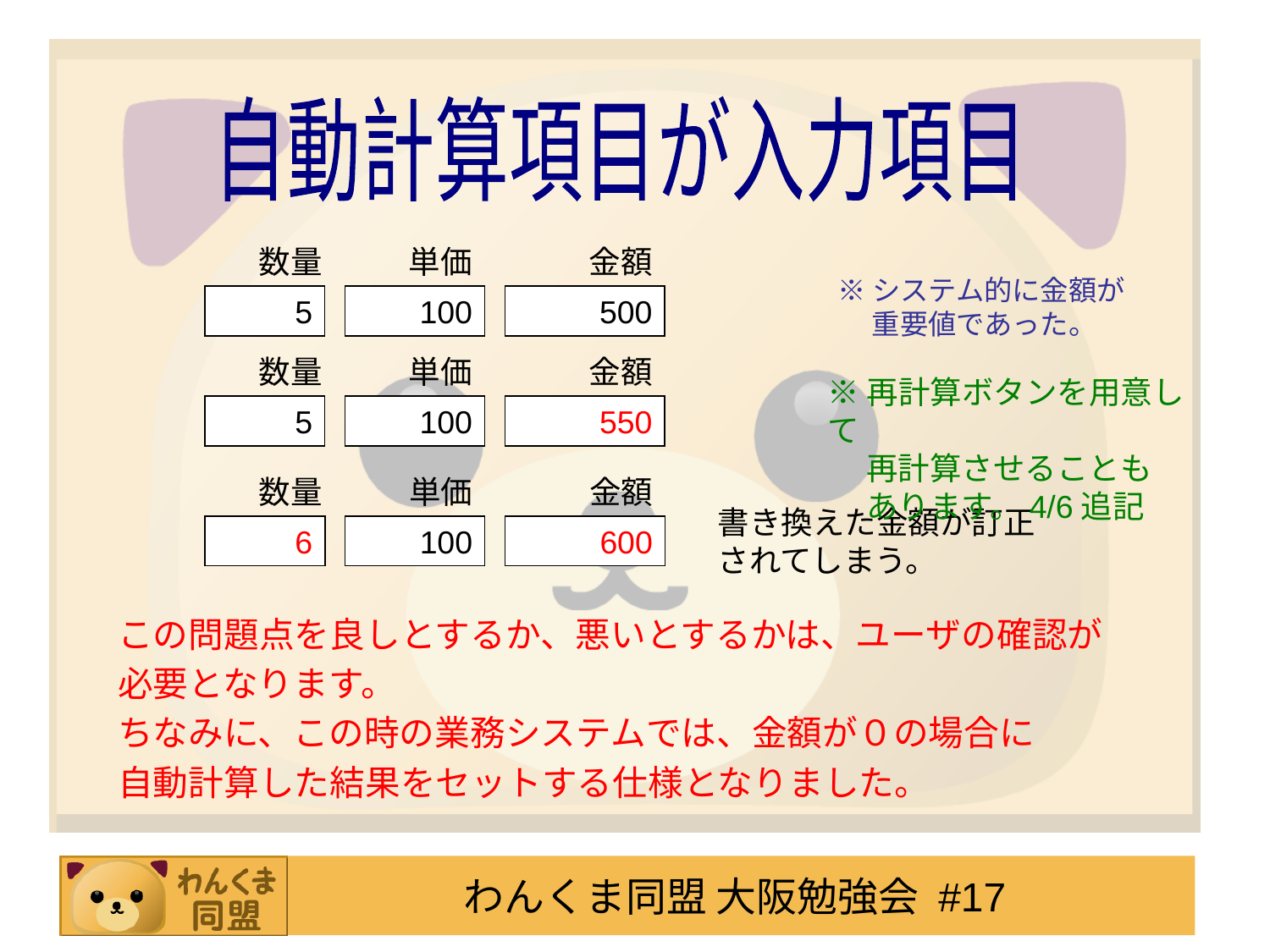

自動計算項目が入力項目
数量
金額
単価
5
100
500
※システム的に金額が
　 重要値であった。
数量
金額
単価
5
100
550
※再計算ボタンを用意して
　 再計算させることも
　 あります。4/6追記
数量
金額
単価
6
100
600
書き換えた金額が訂正
されてしまう。
この問題点を良しとするか、悪いとするかは、ユーザの確認が
必要となります。
ちなみに、この時の業務システムでは、金額が０の場合に
自動計算した結果をセットする仕様となりました。